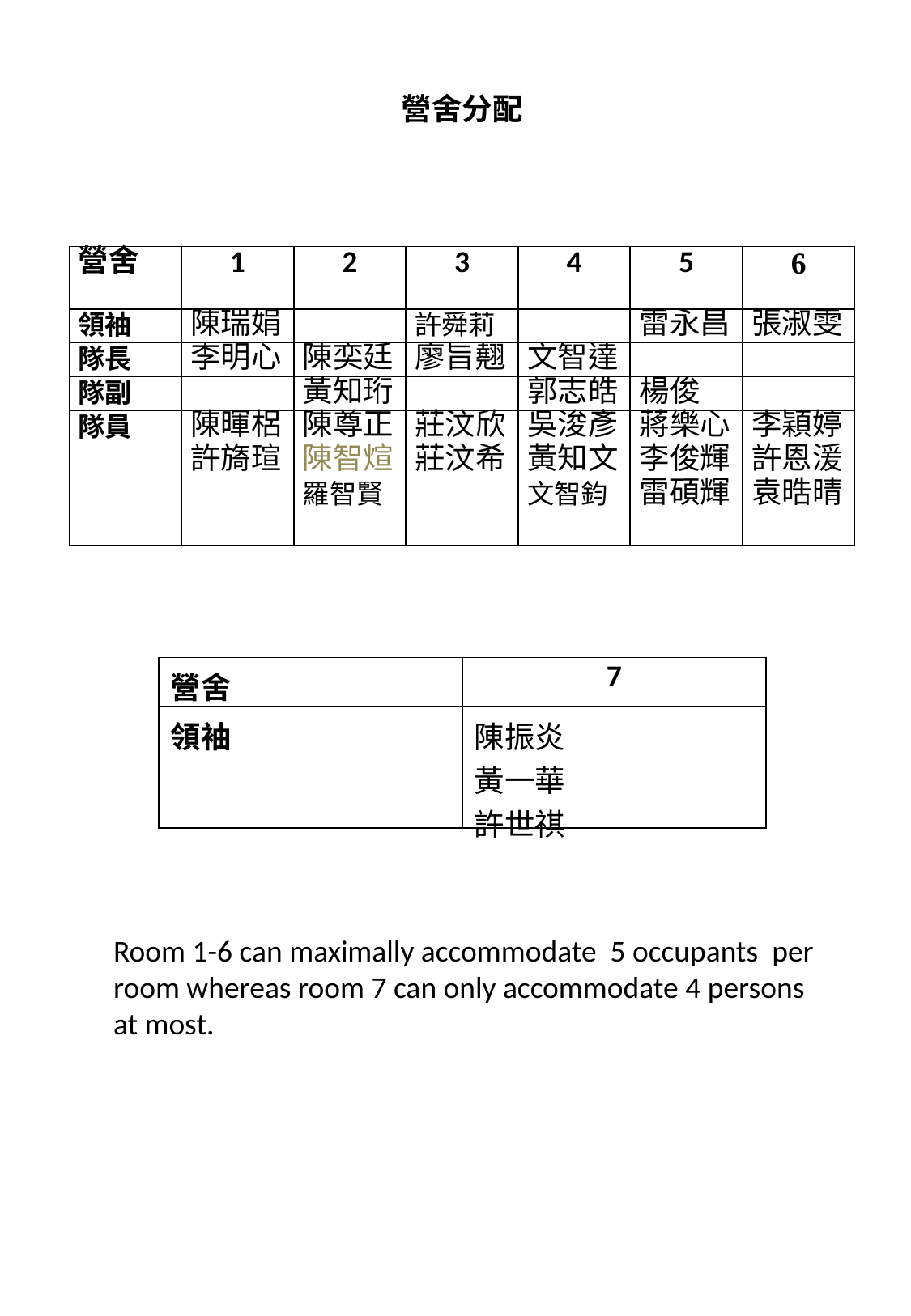

營舍分配
| 營舍 | 1 | 2 | 3 | 4 | 5 | 6 |
| --- | --- | --- | --- | --- | --- | --- |
| 領袖 | 陳瑞娟 |  | 許舜莉 |  | 雷永昌 | 張淑雯 |
| 隊長 | 李明心 | 陳奕廷 | 廖旨翹 | 文智達 |  |  |
| 隊副 |  | 黃知珩 |  | 郭志皓 | 楊俊 |  |
| 隊員 | 陳暉梠 許旖瑄 | 陳尊正 陳智煊 羅智賢 | 莊汶欣 莊汶希 | 吳浚彥 黃知文 文智鈞 | 蔣樂心 李俊輝 雷碩輝 | 李穎婷 許恩湲 袁晧晴 |
| 營舍 | 7 |
| --- | --- |
| 領袖 | 陳振炎 黃一華 許世祺 |
Room 1-6 can maximally accommodate  5 occupants  per room whereas room 7 can only accommodate 4 persons at most.